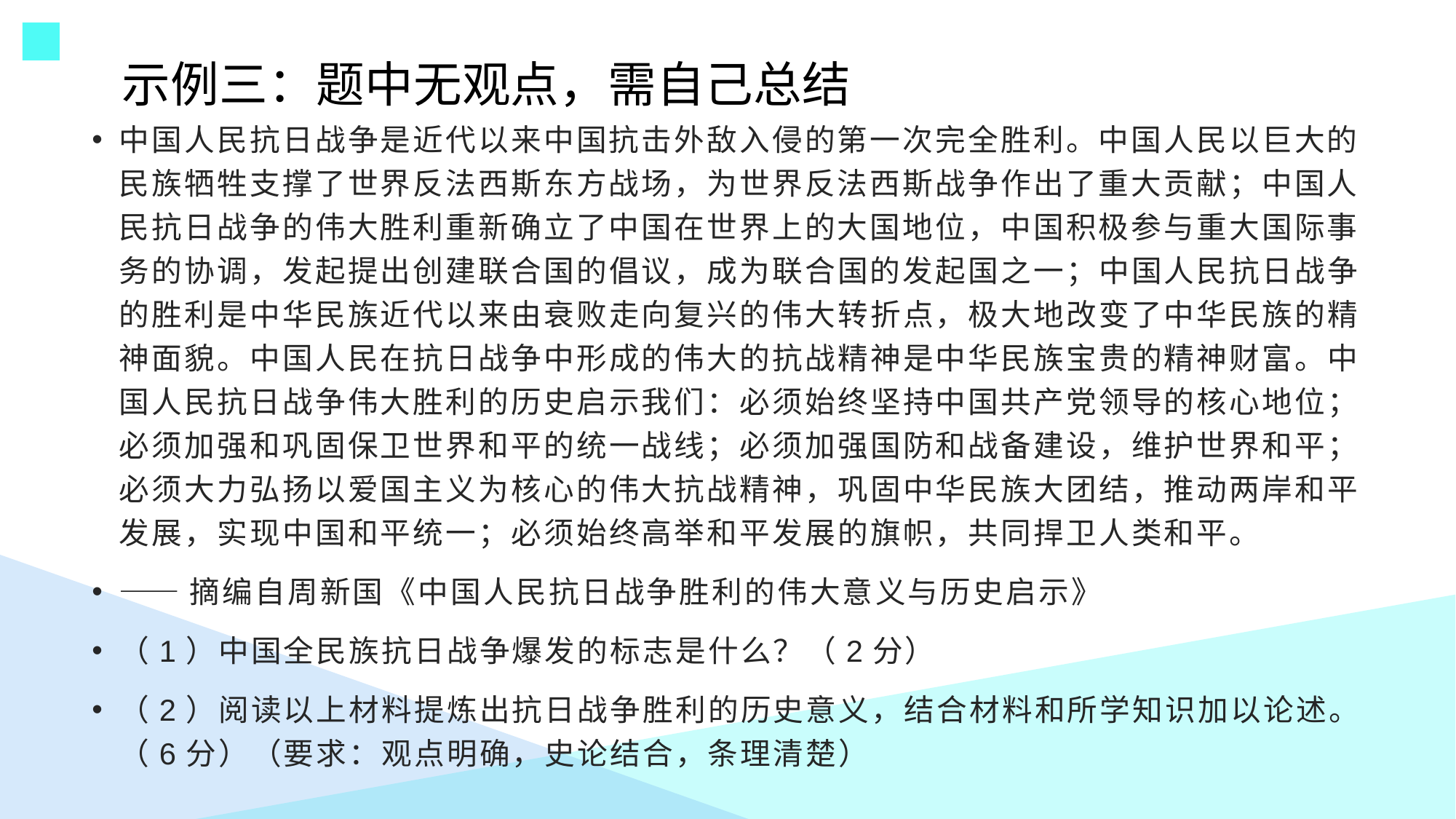

示例三：题中无观点，需自己总结
中国人民抗日战争是近代以来中国抗击外敌入侵的第一次完全胜利。中国人民以巨大的民族牺牲支撑了世界反法西斯东方战场，为世界反法西斯战争作出了重大贡献；中国人民抗日战争的伟大胜利重新确立了中国在世界上的大国地位，中国积极参与重大国际事务的协调，发起提出创建联合国的倡议，成为联合国的发起国之一；中国人民抗日战争的胜利是中华民族近代以来由衰败走向复兴的伟大转折点，极大地改变了中华民族的精神面貌。中国人民在抗日战争中形成的伟大的抗战精神是中华民族宝贵的精神财富。中国人民抗日战争伟大胜利的历史启示我们：必须始终坚持中国共产党领导的核心地位；必须加强和巩固保卫世界和平的统一战线；必须加强国防和战备建设，维护世界和平；必须大力弘扬以爱国主义为核心的伟大抗战精神，巩固中华民族大团结，推动两岸和平发展，实现中国和平统一；必须始终高举和平发展的旗帜，共同捍卫人类和平。
——摘编自周新国《中国人民抗日战争胜利的伟大意义与历史启示》
（1）中国全民族抗日战争爆发的标志是什么？（2分）
（2）阅读以上材料提炼出抗日战争胜利的历史意义，结合材料和所学知识加以论述。（6分）（要求：观点明确，史论结合，条理清楚）